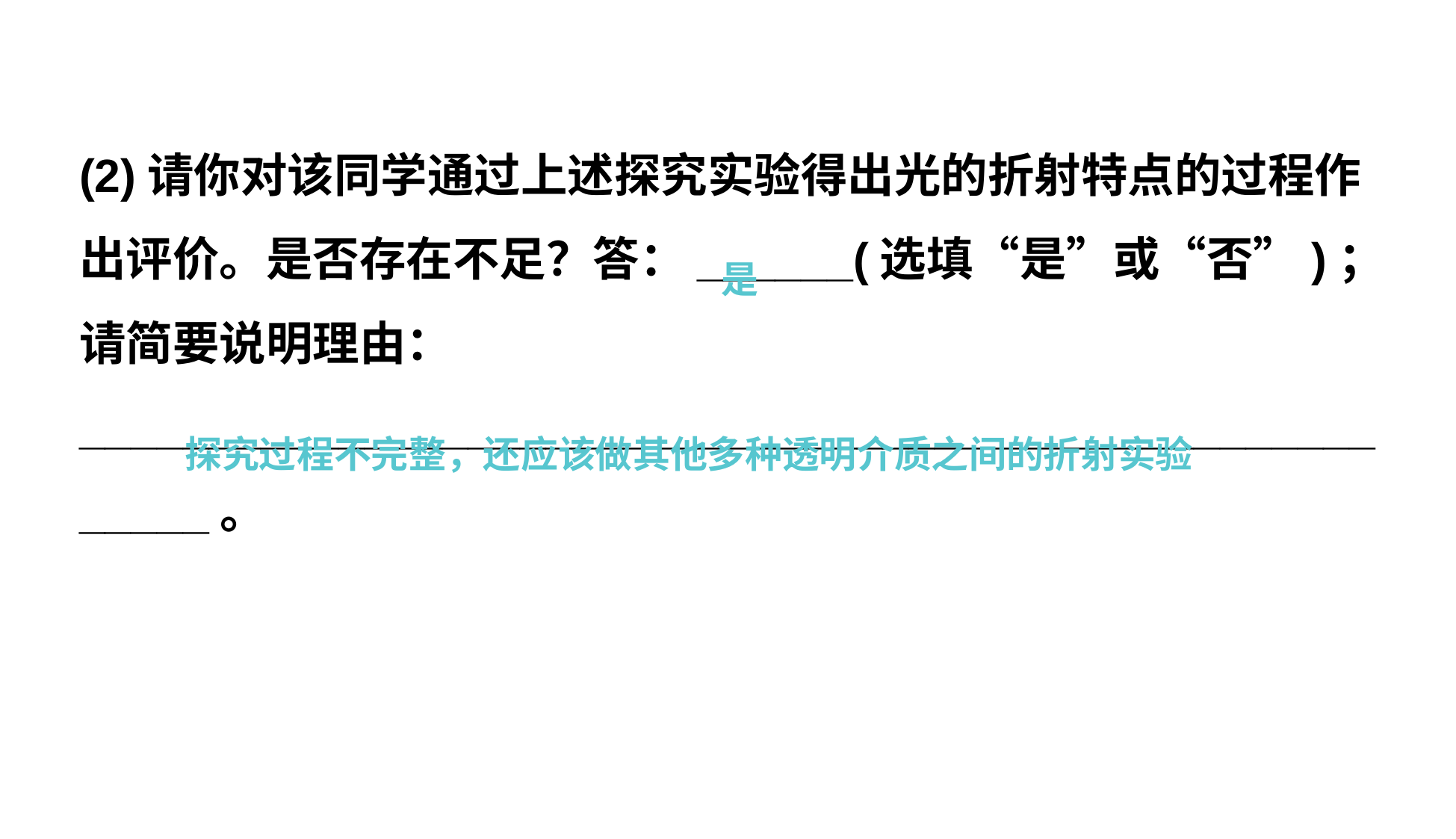

(2)请你对该同学通过上述探究实验得出光的折射特点的过程作出评价。是否存在不足？答：______(选填“是”或“否”)；请简要说明理由：
_______________________________________________________。
是
探究过程不完整，还应该做其他多种透明介质之间的折射实验